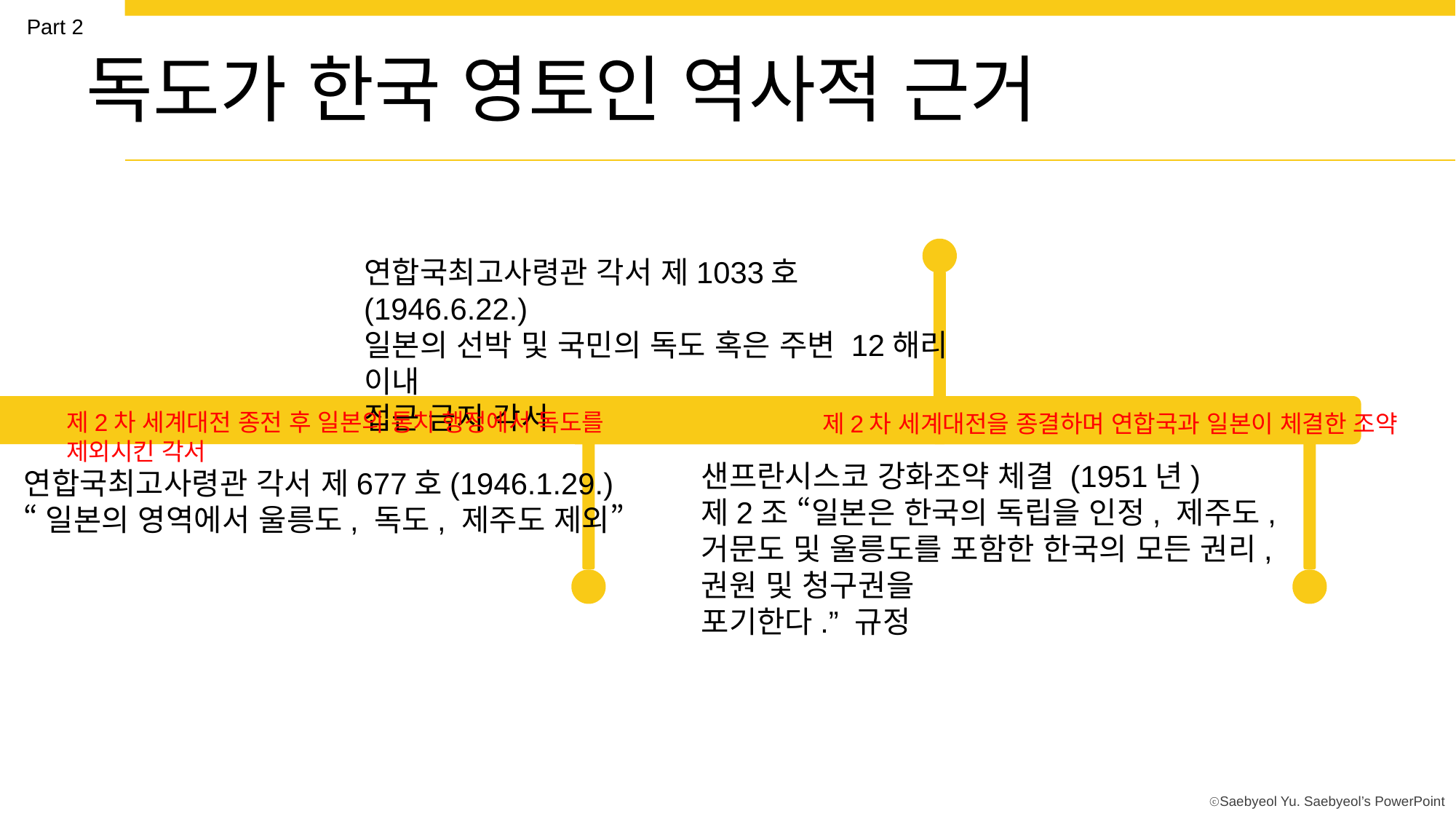

Part 2
독도가 한국 영토인 역사적 근거

연합국최고사령관 각서 제1033호(1946.6.22.)
일본의 선박 및 국민의 독도 혹은 주변 12해리 이내
접근 금지 각서

제2차 세계대전 종전 후 일본의 통치 행정에서 독도를 제외시킨 각서
제2차 세계대전을 종결하며 연합국과 일본이 체결한 조약
샌프란시스코 강화조약 체결 (1951년)
제2조 “일본은 한국의 독립을 인정, 제주도, 거문도 및 울릉도를 포함한 한국의 모든 권리, 권원 및 청구권을
포기한다.” 규정
연합국최고사령관 각서 제677호(1946.1.29.)
“일본의 영역에서 울릉도, 독도, 제주도 제외”